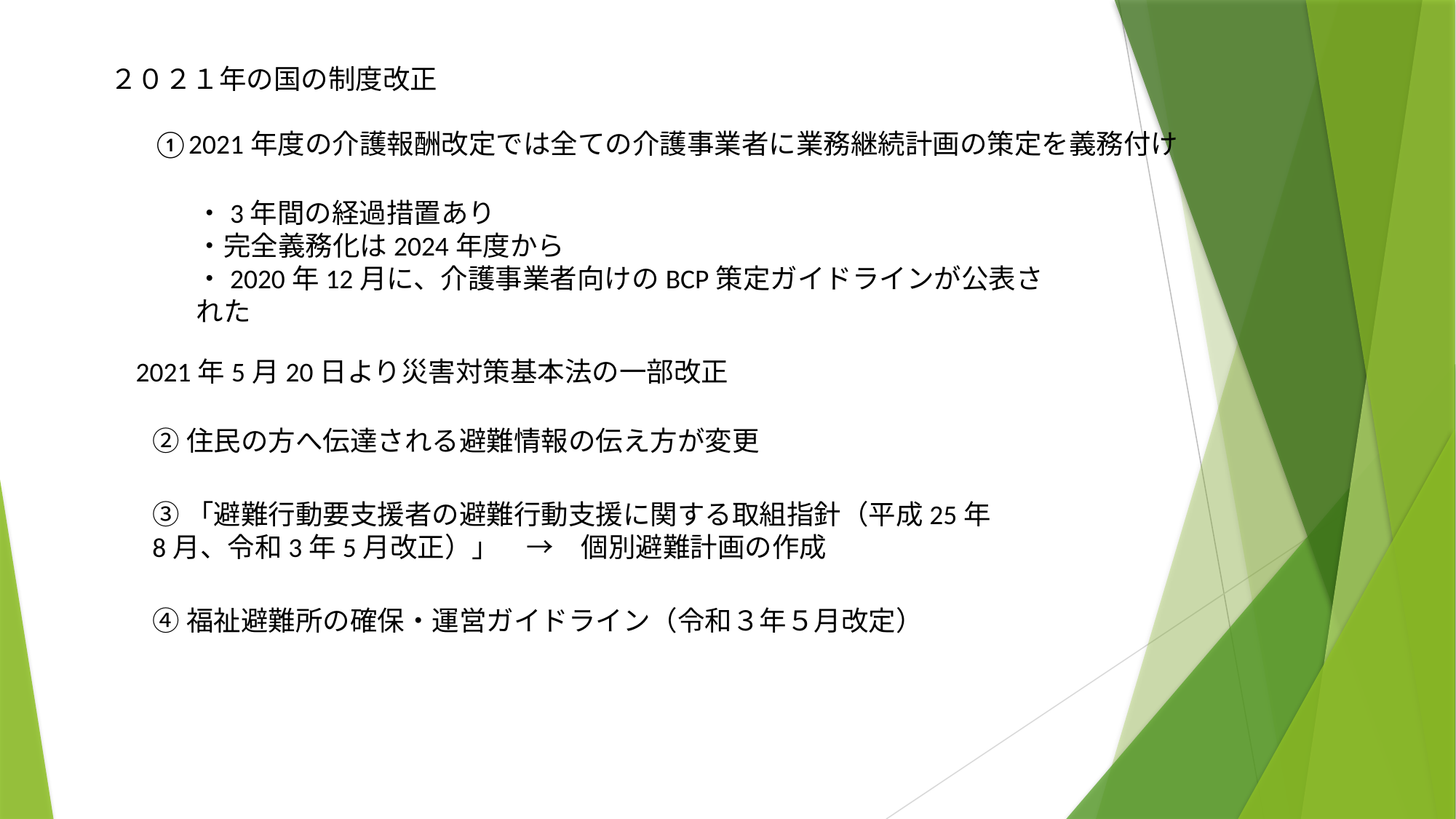

２０２１年の国の制度改正
①2021年度の介護報酬改定では全ての介護事業者に業務継続計画の策定を義務付け
・3年間の経過措置あり
・完全義務化は2024年度から
・2020年12月に、介護事業者向けのBCP策定ガイドラインが公表された
2021年5月20日より災害対策基本法の一部改正
②住民の方へ伝達される避難情報の伝え方が変更
③「避難行動要支援者の避難行動支援に関する取組指針（平成25年8月、令和3年5月改正）」　→　個別避難計画の作成
④福祉避難所の確保・運営ガイドライン（令和３年５月改定）